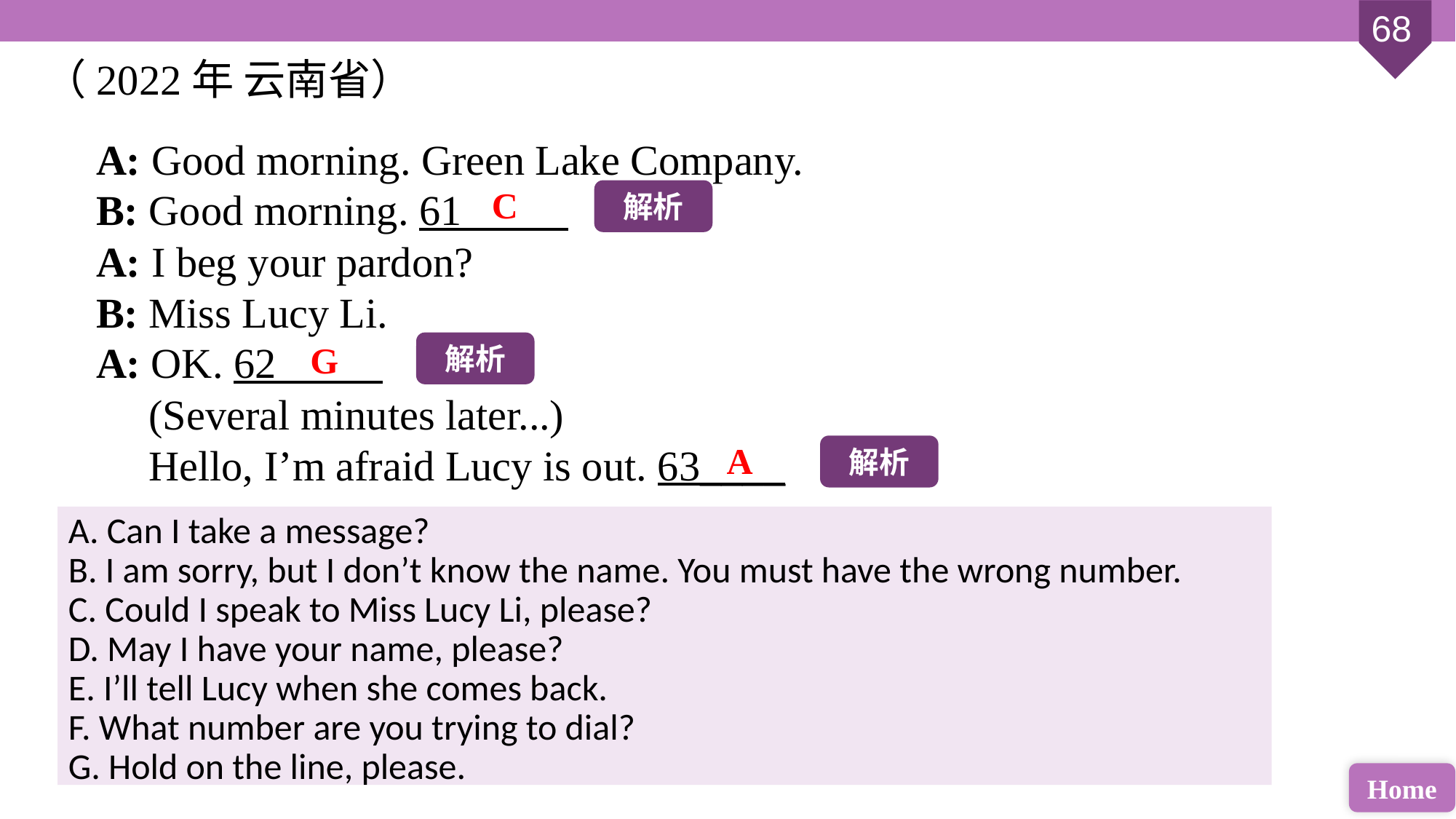

（2022年 云南省）
A: Good morning. Green Lake Company.
B: Good morning. 61_____
A: I beg your pardon?
B: Miss Lucy Li.
A: OK. 62_____
     (Several minutes later...)
     Hello, I’m afraid Lucy is out. 63____
C
解析
G
解析
A
解析
A. Can I take a message?
B. I am sorry, but I don’t know the name. You must have the wrong number.
C. Could I speak to Miss Lucy Li, please?
D. May I have your name, please?
E. I’ll tell Lucy when she comes back.
F. What number are you trying to dial?
G. Hold on the line, please.